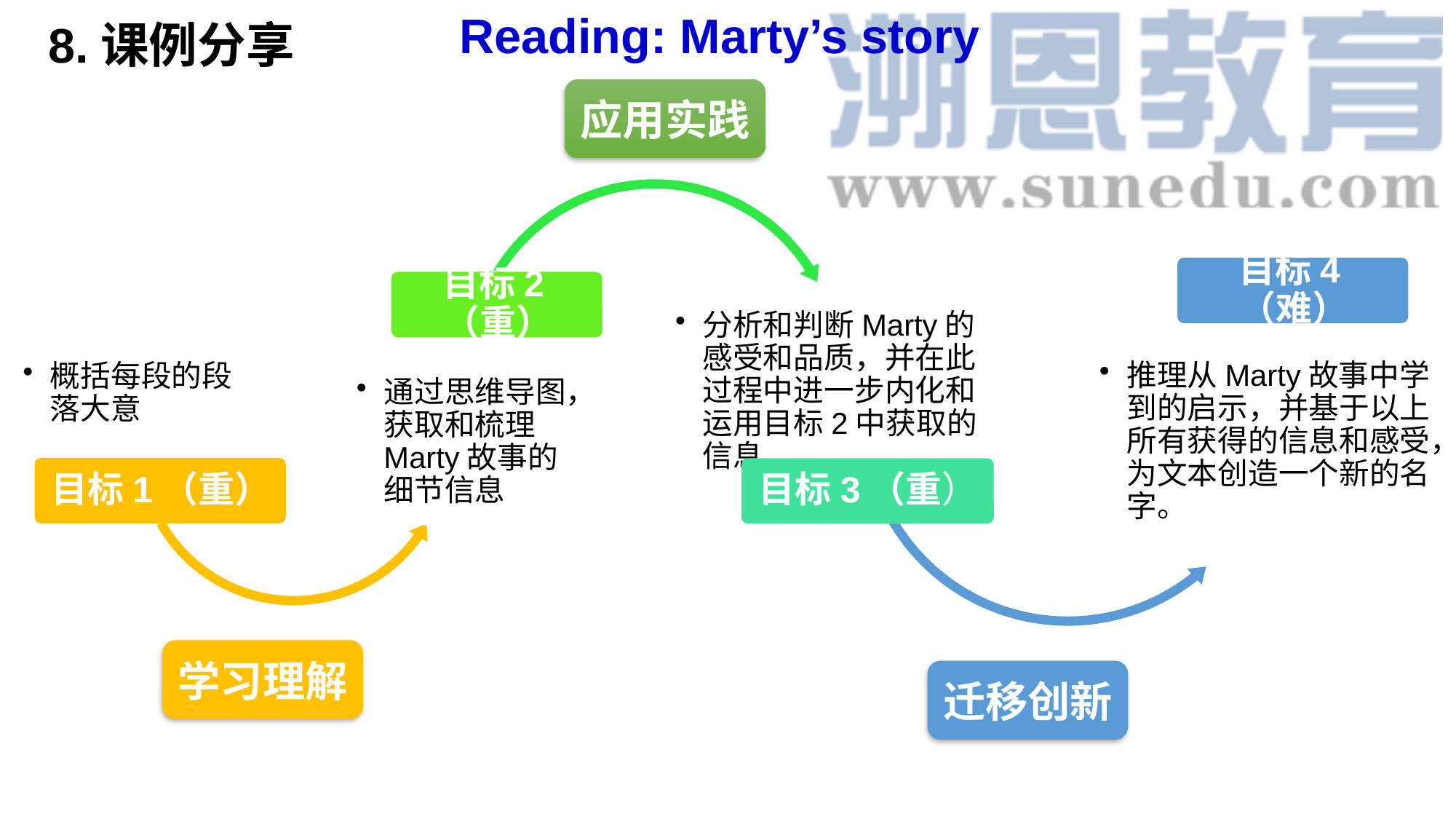

Reading: Marty’s story
8.课例分享
#
应用实践
概括每段的段落大意
目标1（重）
通过思维导图，获取和梳理Marty故事的细节信息
目标2（重）
分析和判断Marty的感受和品质，并在此过程中进一步内化和运用目标2中获取的信息
目标3（重）
推理从Marty故事中学到的启示，并基于以上所有获得的信息和感受，为文本创造一个新的名字。
目标4（难）
学习理解
迁移创新